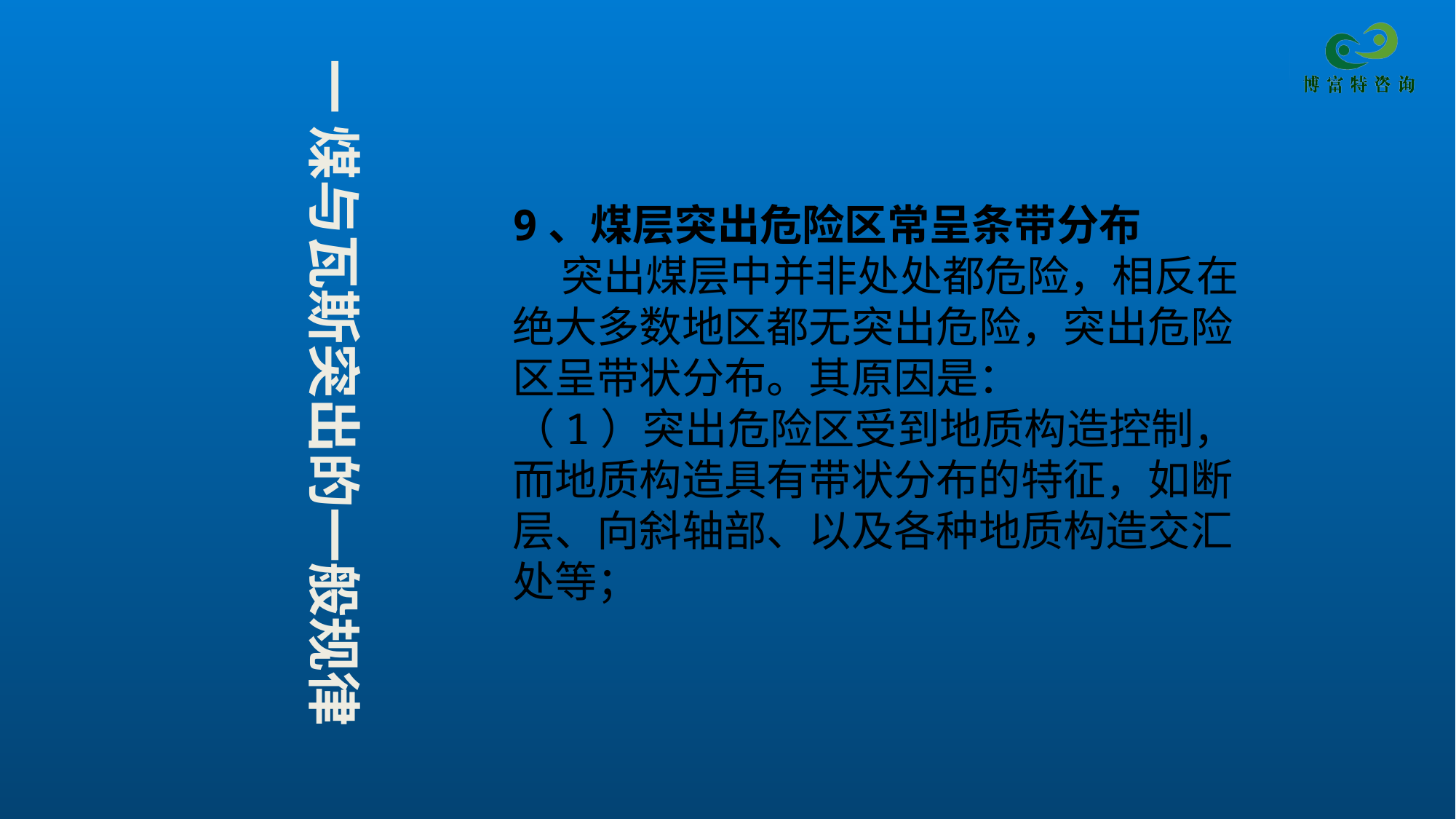

一 煤与瓦斯突出的一般规律
9、煤层突出危险区常呈条带分布
    突出煤层中并非处处都危险，相反在绝大多数地区都无突出危险，突出危险区呈带状分布。其原因是：
（1）突出危险区受到地质构造控制，而地质构造具有带状分布的特征，如断层、向斜轴部、以及各种地质构造交汇处等；